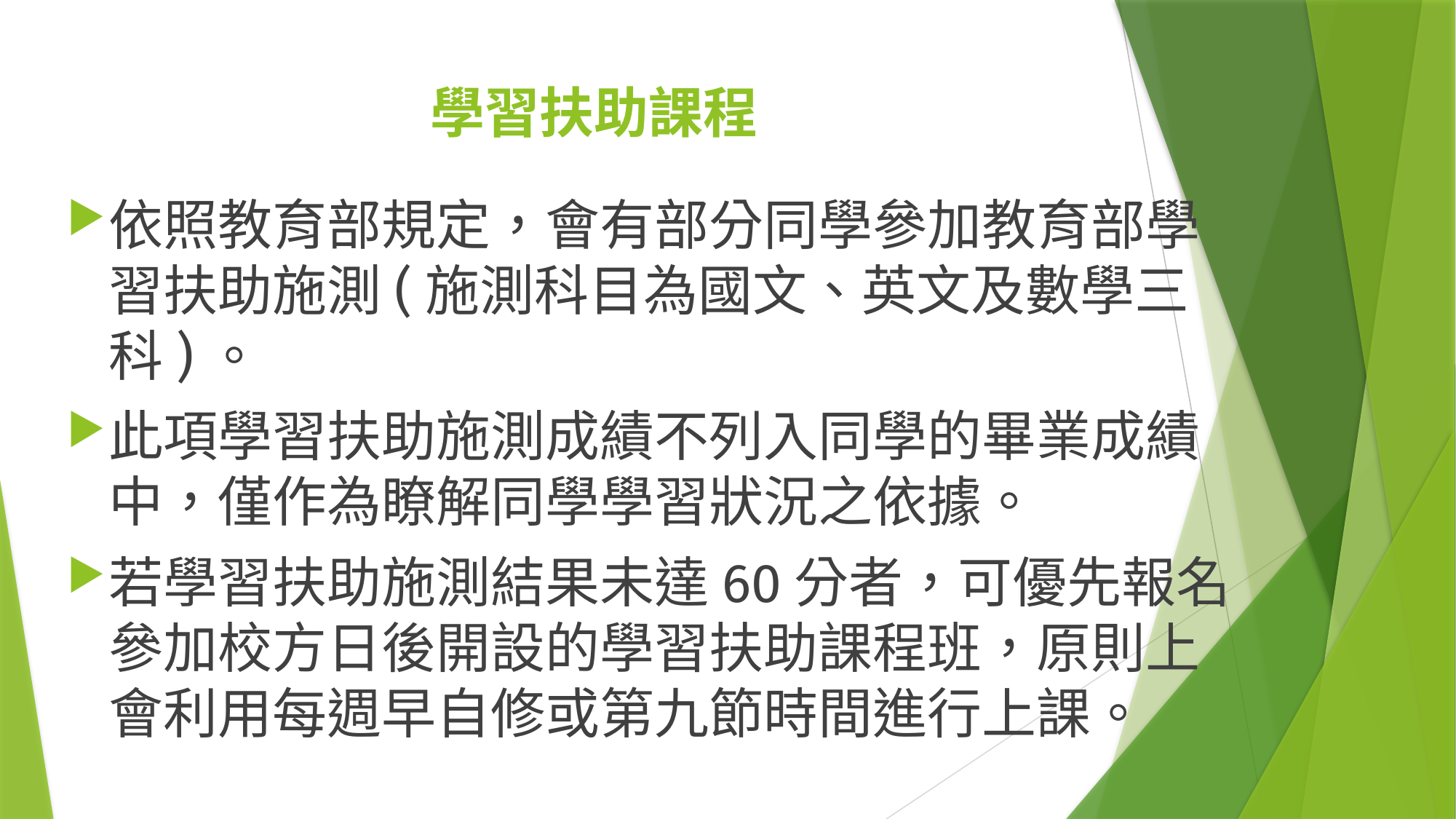

# 學習扶助課程
依照教育部規定，會有部分同學參加教育部學習扶助施測(施測科目為國文、英文及數學三科)。
此項學習扶助施測成績不列入同學的畢業成績中，僅作為瞭解同學學習狀況之依據。
若學習扶助施測結果未達60分者，可優先報名參加校方日後開設的學習扶助課程班，原則上會利用每週早自修或第九節時間進行上課。